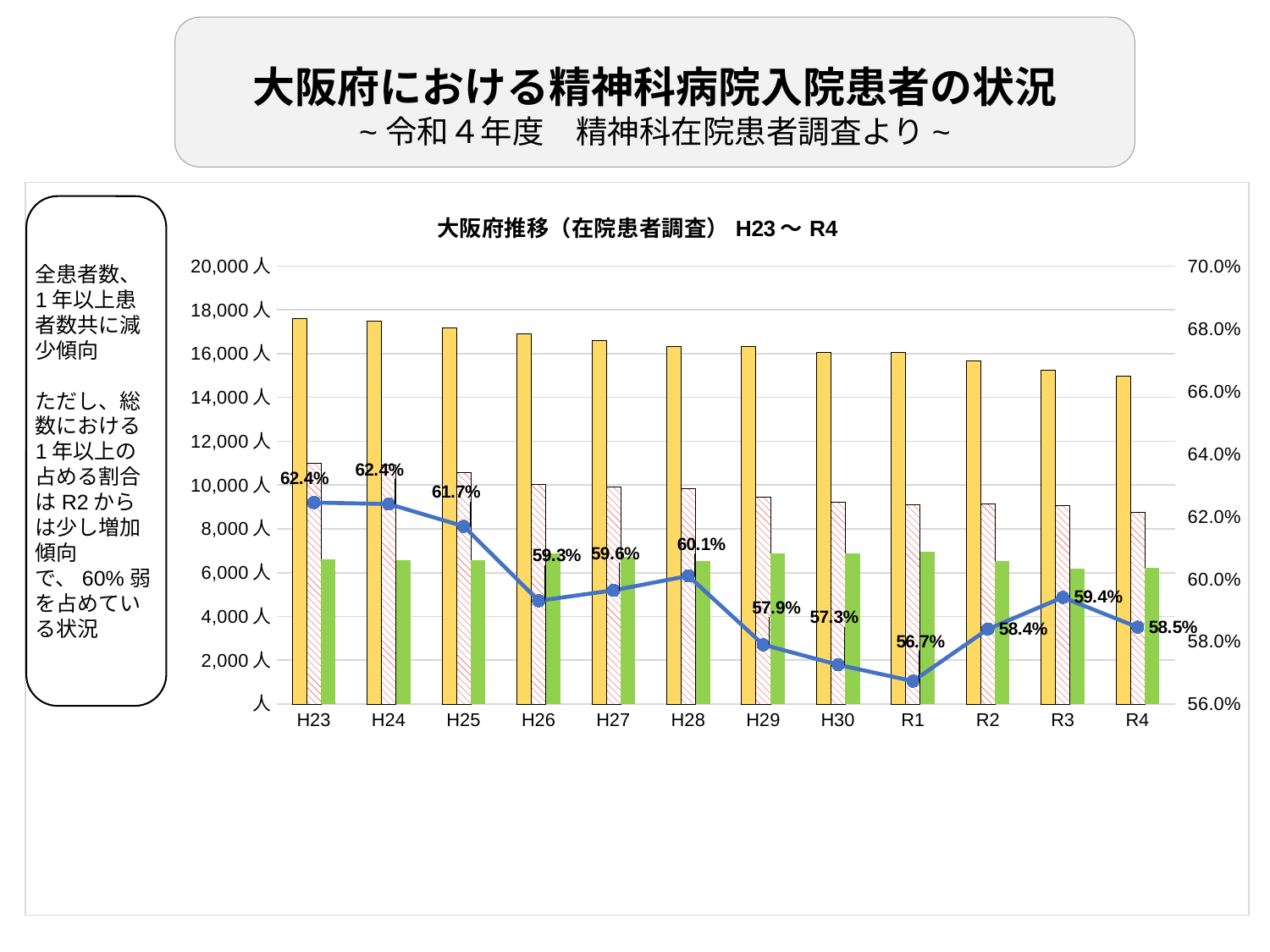

大阪府における精神科病院入院患者の状況
~令和４年度　精神科在院患者調査より~

### Chart: 大阪府推移（在院患者調査）H23～R4

| Category | 入院患者総数 | 1年以上入院患者数 | 1年未満入院患者数 | 1年以上総数における割合 |
|---|---|---|---|---|
| H23 | 17613.0 | 10998.0 | 6615.0 | 0.6244251405212059 |
| H24 | 17489.0 | 10912.0 | 6577.0 | 0.6239350448853566 |
| H25 | 17161.0 | 10585.0 | 6576.0 | 0.6168055474622691 |
| H26 | 16893.0 | 10018.0 | 6875.0 | 0.5930266974486473 |
| H27 | 16611.0 | 9906.0 | 6705.0 | 0.596351815062308 |
| H28 | 16345.0 | 9823.0 | 6522.0 | 0.6009788926277149 |
| H29 | 16348.0 | 9465.0 | 6883.0 | 0.5789699045754833 |
| H30 | 16065.0 | 9198.0 | 6867.0 | 0.5725490196078431 |
| R1 | 16063.0 | 9113.0 | 6950.0 | 0.5673286434663513 |
| R2 | 15655.0 | 9142.0 | 6513.0 | 0.5839667837751517 |
| R3 | 15253.0 | 9062.0 | 6191.0 | 0.5941126335802793 |
| R4 | 14992.0 | 8764.0 | 6228.0 | 0.5845784418356457 |
全患者数、
1年以上患者数共に減少傾向

ただし、総数における
1年以上の占める割合はR2からは少し増加傾向で、60%弱を占めている状況
2